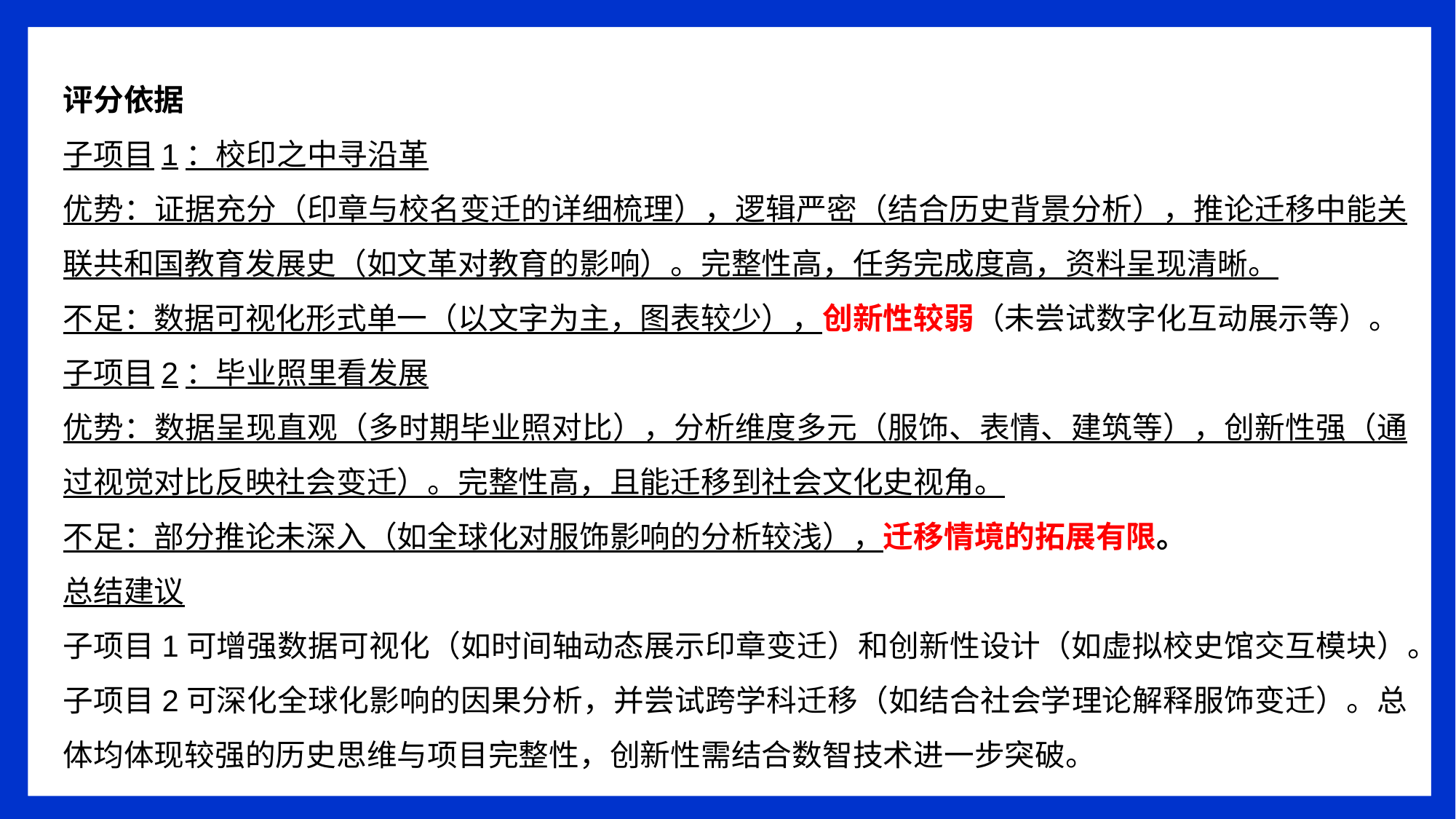

评分依据
子项目1：校印之中寻沿革优势：证据充分（印章与校名变迁的详细梳理），逻辑严密（结合历史背景分析），推论迁移中能关联共和国教育发展史（如文革对教育的影响）。完整性高，任务完成度高，资料呈现清晰。不足：数据可视化形式单一（以文字为主，图表较少），创新性较弱（未尝试数字化互动展示等）。
子项目2：毕业照里看发展优势：数据呈现直观（多时期毕业照对比），分析维度多元（服饰、表情、建筑等），创新性强（通过视觉对比反映社会变迁）。完整性高，且能迁移到社会文化史视角。不足：部分推论未深入（如全球化对服饰影响的分析较浅），迁移情境的拓展有限。
总结建议
子项目1可增强数据可视化（如时间轴动态展示印章变迁）和创新性设计（如虚拟校史馆交互模块）。
子项目2可深化全球化影响的因果分析，并尝试跨学科迁移（如结合社会学理论解释服饰变迁）。总体均体现较强的历史思维与项目完整性，创新性需结合数智技术进一步突破。